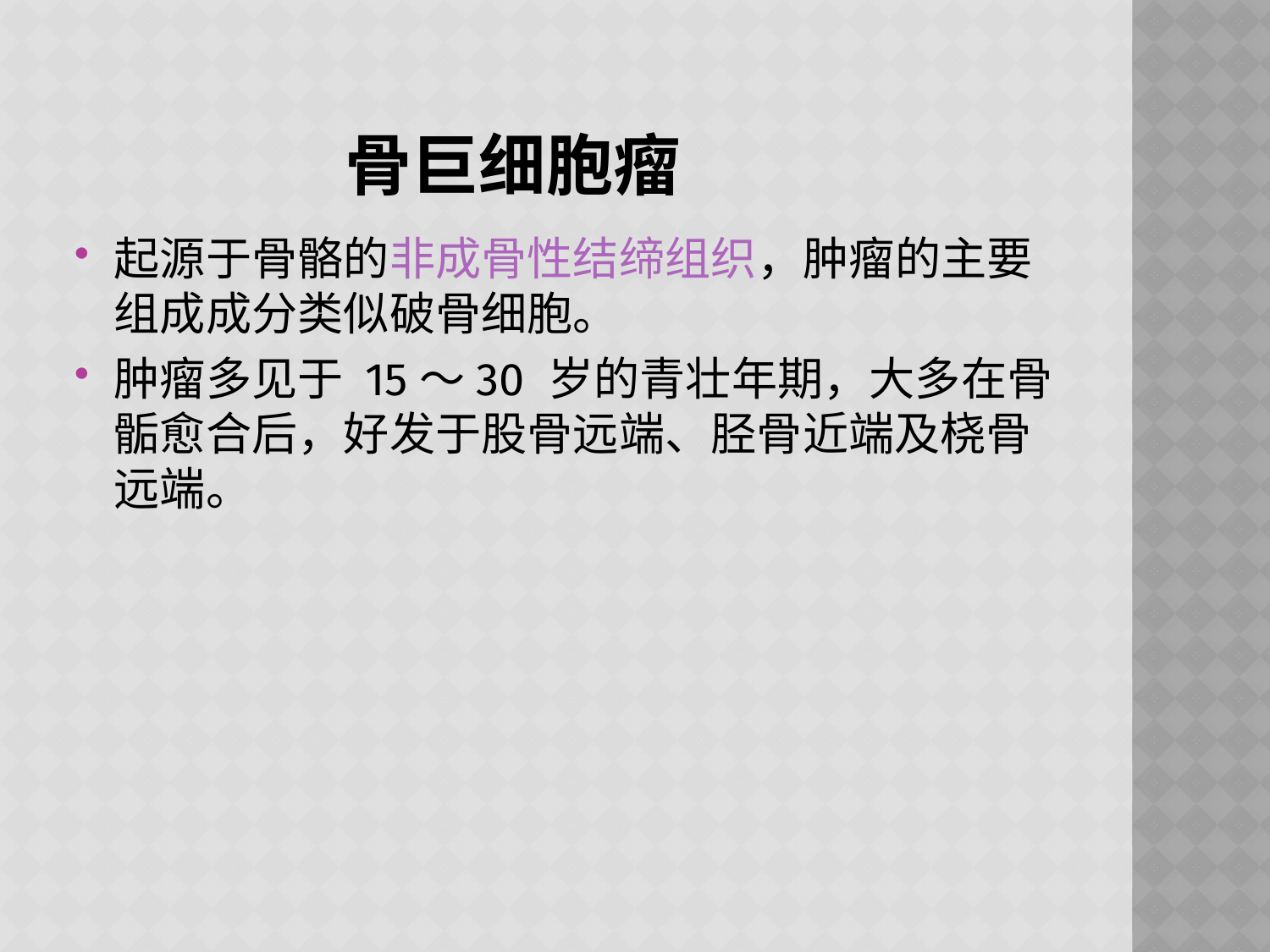

# 骨巨细胞瘤
起源于骨骼的非成骨性结缔组织，肿瘤的主要组成成分类似破骨细胞。
肿瘤多见于 15～30 岁的青壮年期，大多在骨骺愈合后，好发于股骨远端、胫骨近端及桡骨远端。